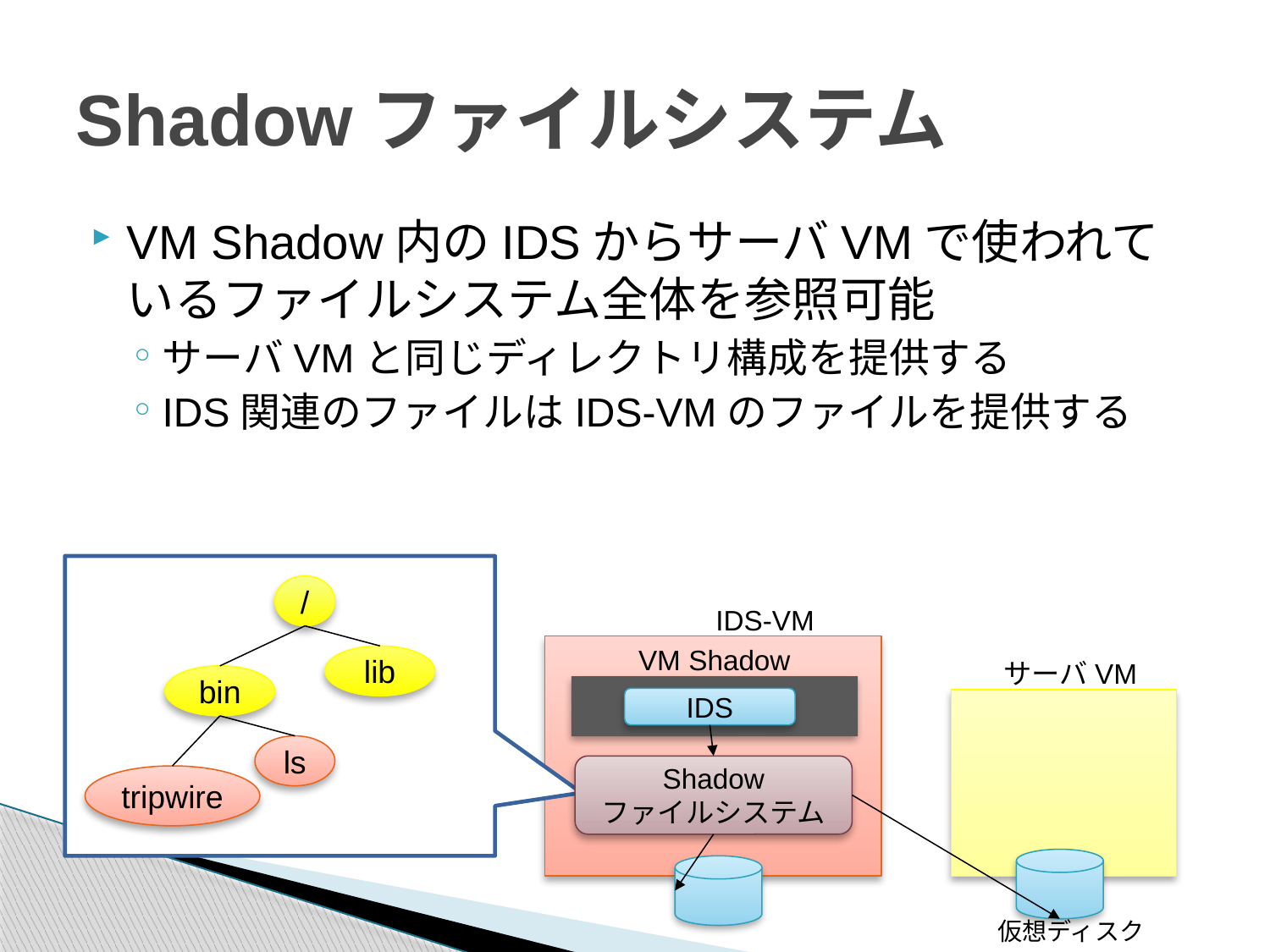

# Shadowファイルシステム
VM Shadow内のIDSからサーバVMで使われているファイルシステム全体を参照可能
サーバVMと同じディレクトリ構成を提供する
IDS関連のファイルはIDS-VMのファイルを提供する

/
IDS-VM

VM Shadow
lib
サーバVM
bin

IDS

ls
Shadow
ファイルシステム
tripwire

仮想ディスク